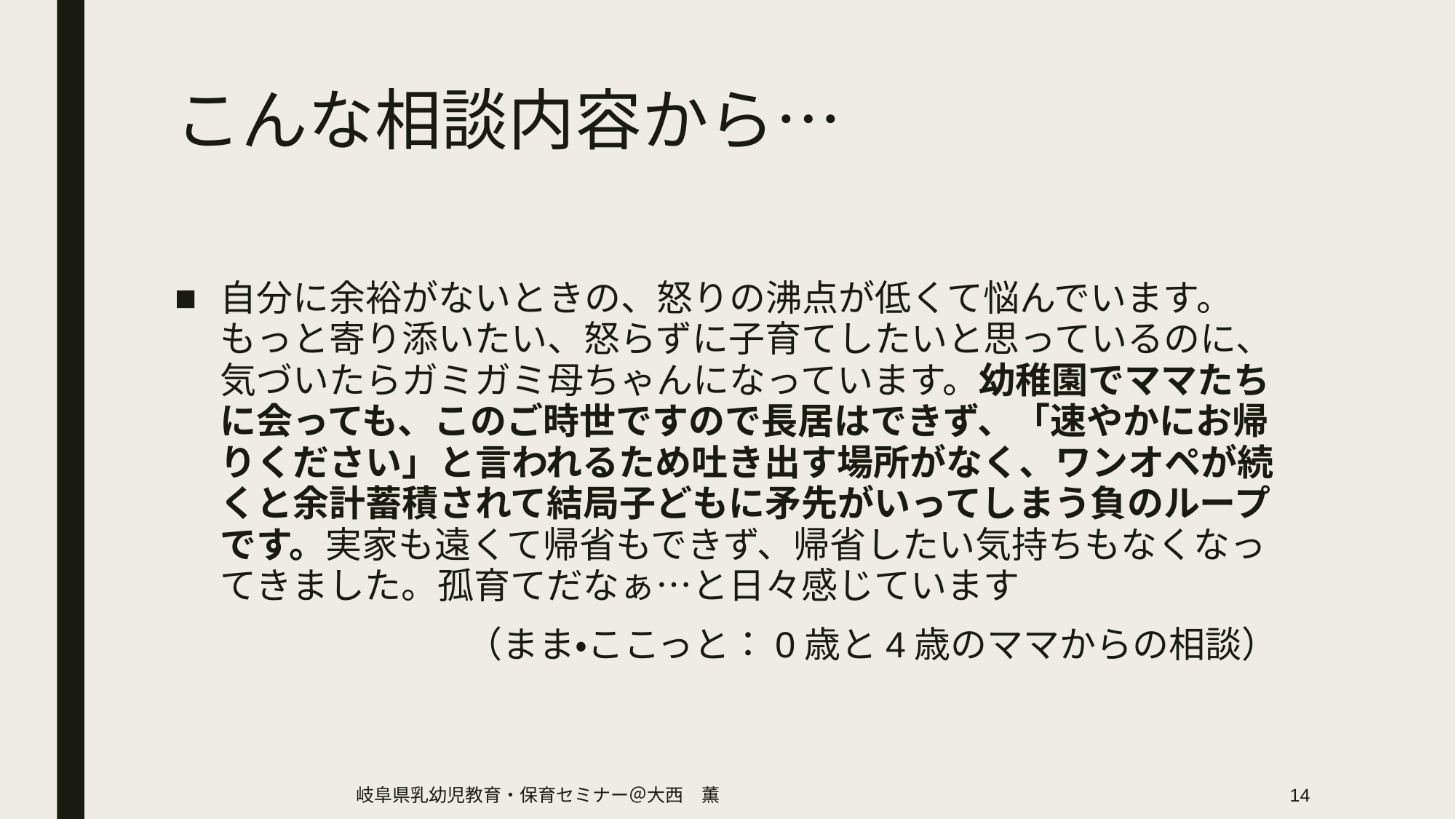

# こんな相談内容から…
自分に余裕がないときの、怒りの沸点が低くて悩んでいます。もっと寄り添いたい、怒らずに子育てしたいと思っているのに、気づいたらガミガミ母ちゃんになっています。幼稚園でママたちに会っても、このご時世ですので長居はできず、「速やかにお帰りください」と言われるため吐き出す場所がなく、ワンオペが続くと余計蓄積されて結局子どもに矛先がいってしまう負のループです。実家も遠くて帰省もできず、帰省したい気持ちもなくなってきました。孤育てだなぁ…と日々感じています
　　　　　　　　（まま・ここっと：0歳と4歳のママからの相談）
岐阜県乳幼児教育・保育セミナー＠大西　薫
14